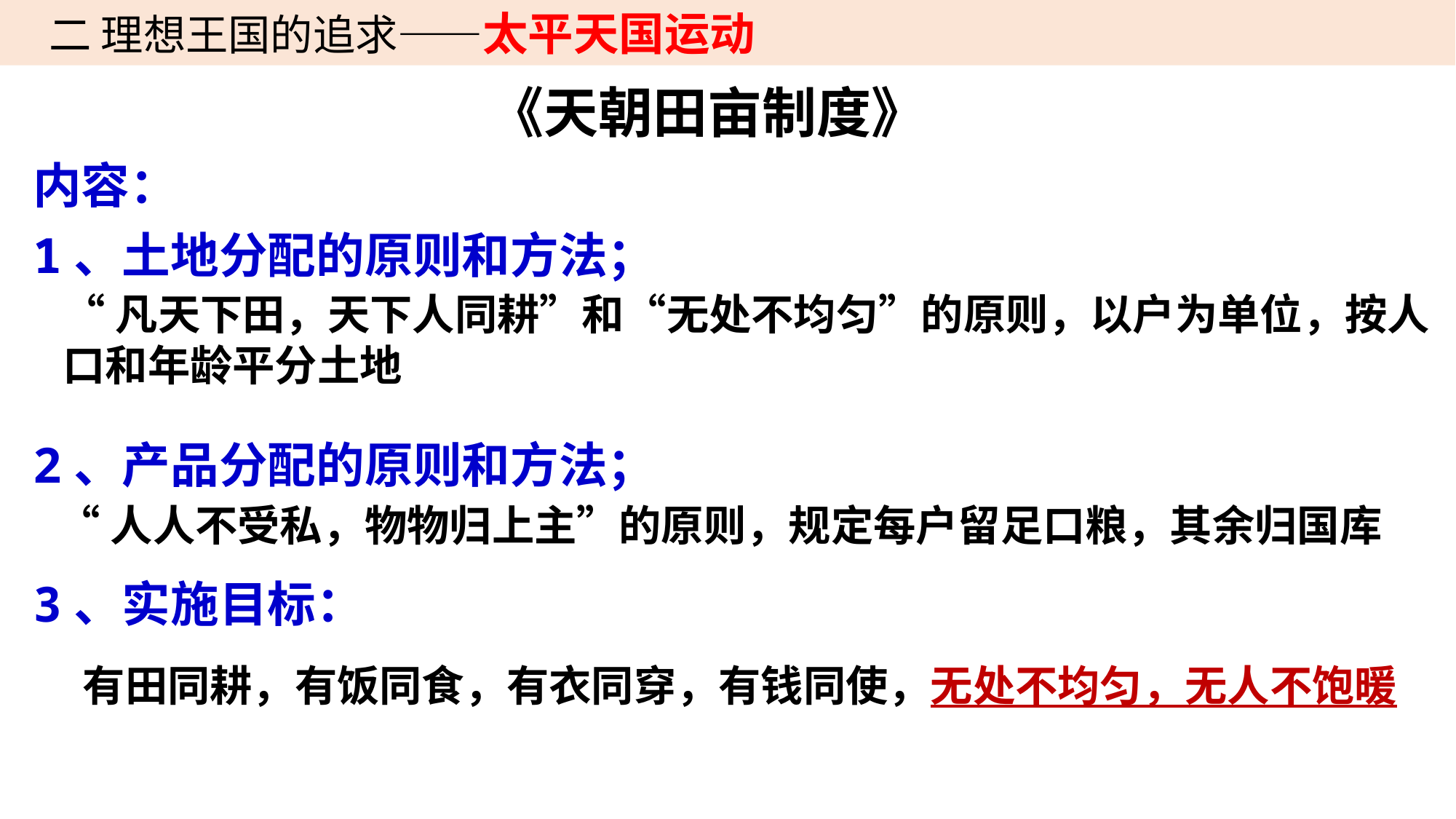

二 理想王国的追求——太平天国运动
《天朝田亩制度》
内容：
1、土地分配的原则和方法；

2、产品分配的原则和方法；

3、实施目标：
“凡天下田，天下人同耕”和“无处不均匀”的原则，以户为单位，按人口和年龄平分土地
“人人不受私，物物归上主”的原则，规定每户留足口粮，其余归国库
有田同耕，有饭同食，有衣同穿，有钱同使，无处不均匀，无人不饱暖